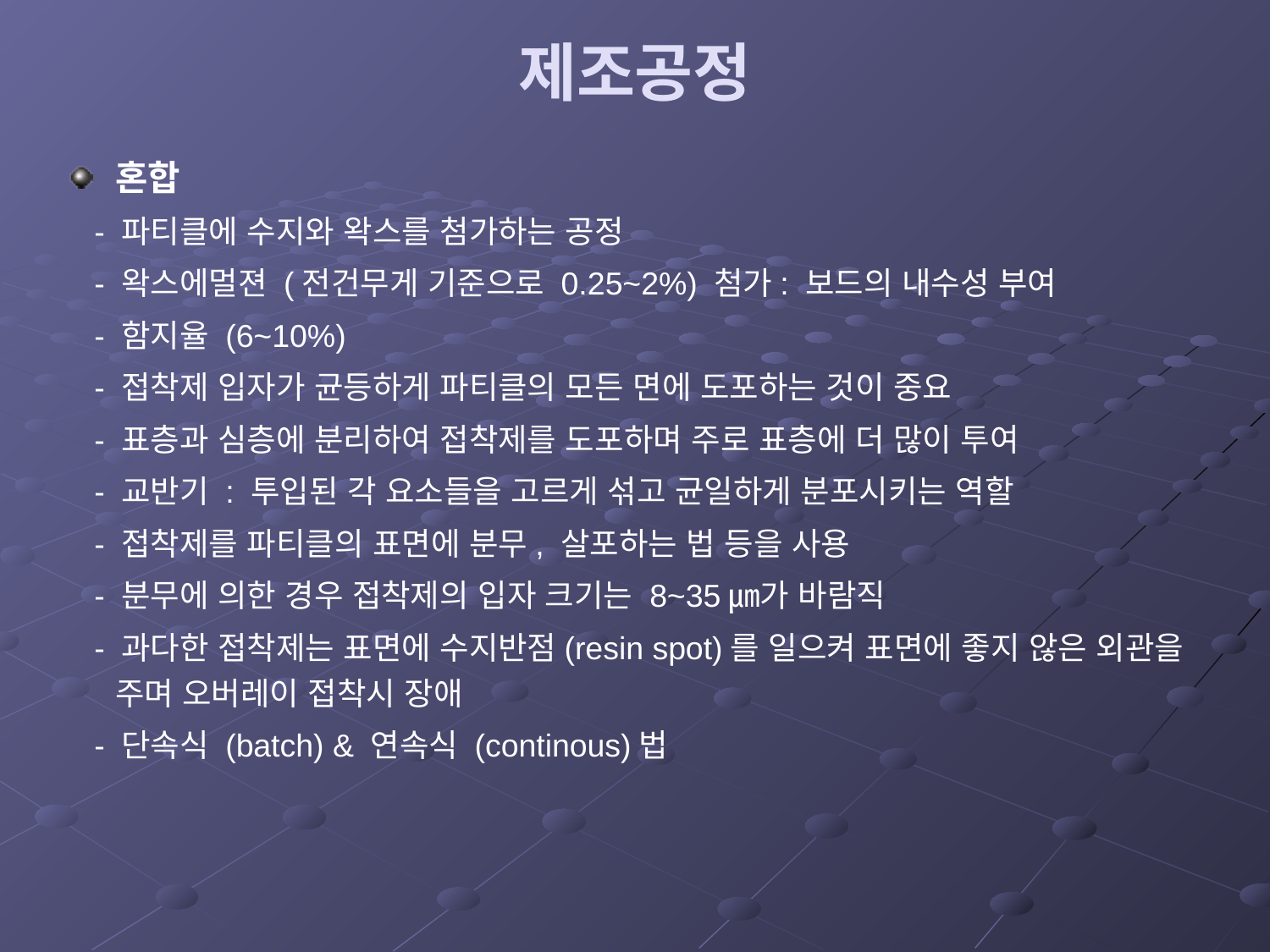

# 제조공정
혼합
   - 파티클에 수지와 왁스를 첨가하는 공정
   - 왁스에멀젼 (전건무게 기준으로 0.25~2%) 첨가: 보드의 내수성 부여
   - 함지율 (6~10%)
   - 접착제 입자가 균등하게 파티클의 모든 면에 도포하는 것이 중요
   - 표층과 심층에 분리하여 접착제를 도포하며 주로 표층에 더 많이 투여
   - 교반기 : 투입된 각 요소들을 고르게 섞고 균일하게 분포시키는 역할
   - 접착제를 파티클의 표면에 분무, 살포하는 법 등을 사용
   - 분무에 의한 경우 접착제의 입자 크기는 8~35㎛가 바람직
   - 과다한 접착제는 표면에 수지반점(resin spot)를 일으켜 표면에 좋지 않은 외관을 주며 오버레이 접착시 장애
   - 단속식 (batch) & 연속식 (continous)법